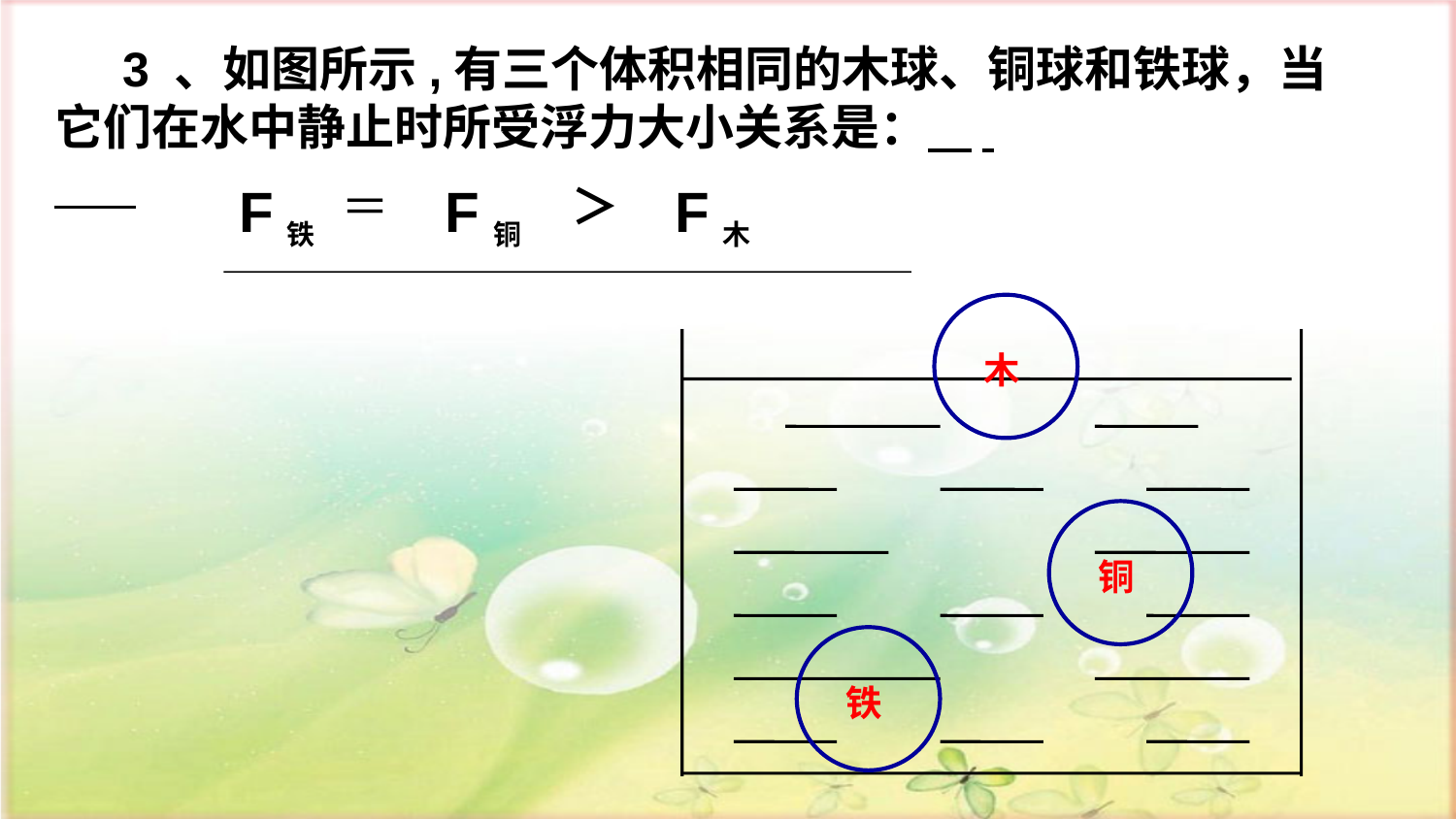

3 、如图所示,有三个体积相同的木球、铜球和铁球，当它们在水中静止时所受浮力大小关系是：

F铁
＝
F铜
＞
F木

木

铜

铁